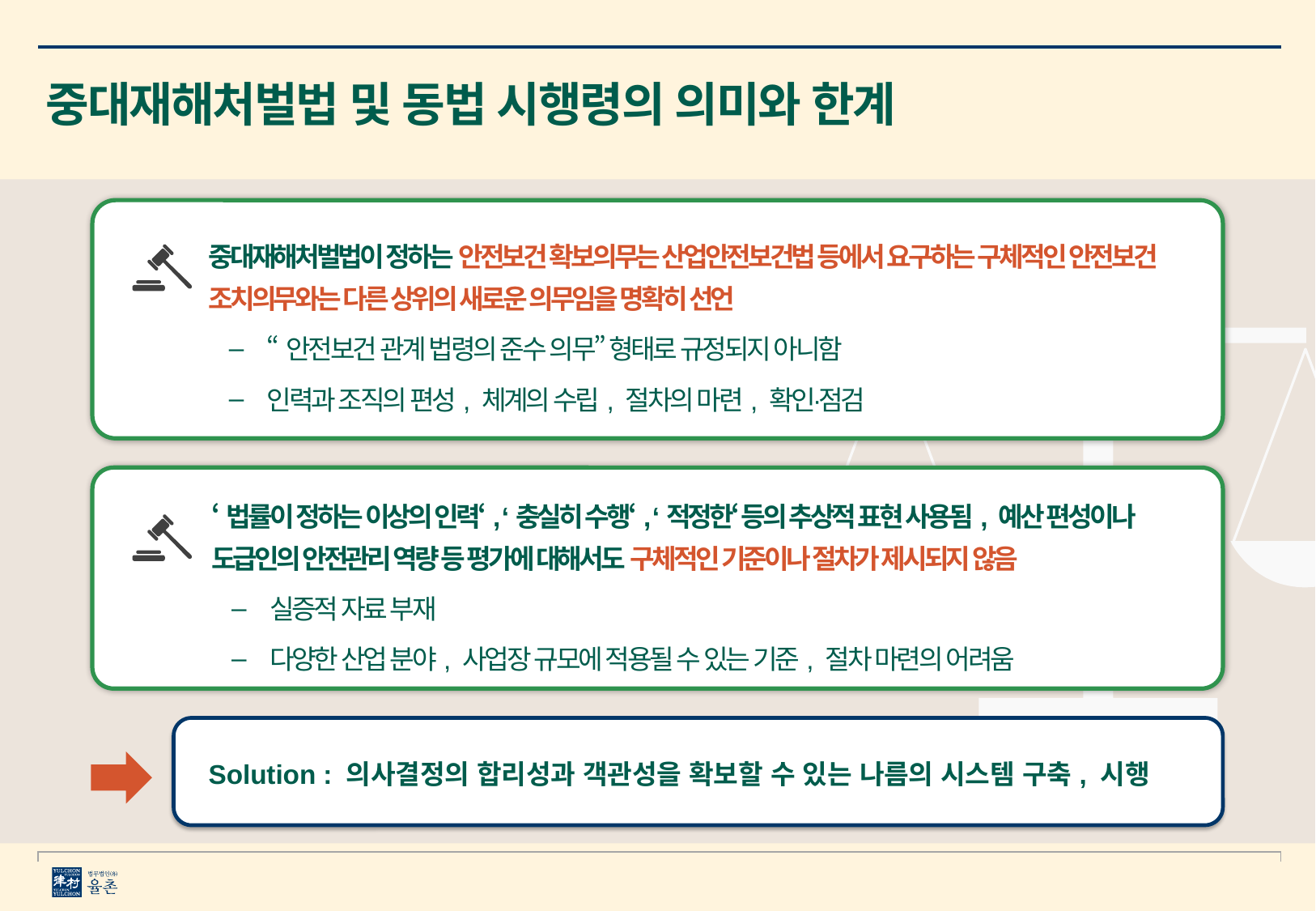

중대재해처벌법 및 동법 시행령의 의미와 한계

중대재해처벌법이 정하는 안전보건 확보의무는 산업안전보건법 등에서 요구하는 구체적인 안전보건 조치의무와는 다른 상위의 새로운 의무임을 명확히 선언
“안전보건 관계 법령의 준수 의무” 형태로 규정되지 아니함
인력과 조직의 편성, 체계의 수립, 절차의 마련, 확인∙점검

‘법률이 정하는 이상의 인력‘, ‘충실히 수행‘, ‘적정한‘ 등의 추상적 표현 사용됨, 예산 편성이나 도급인의 안전관리 역량 등 평가에 대해서도 구체적인 기준이나 절차가 제시되지 않음
실증적 자료 부재
다양한 산업 분야, 사업장 규모에 적용될 수 있는 기준, 절차 마련의 어려움

  Solution : 의사결정의 합리성과 객관성을 확보할 수 있는 나름의 시스템 구축, 시행